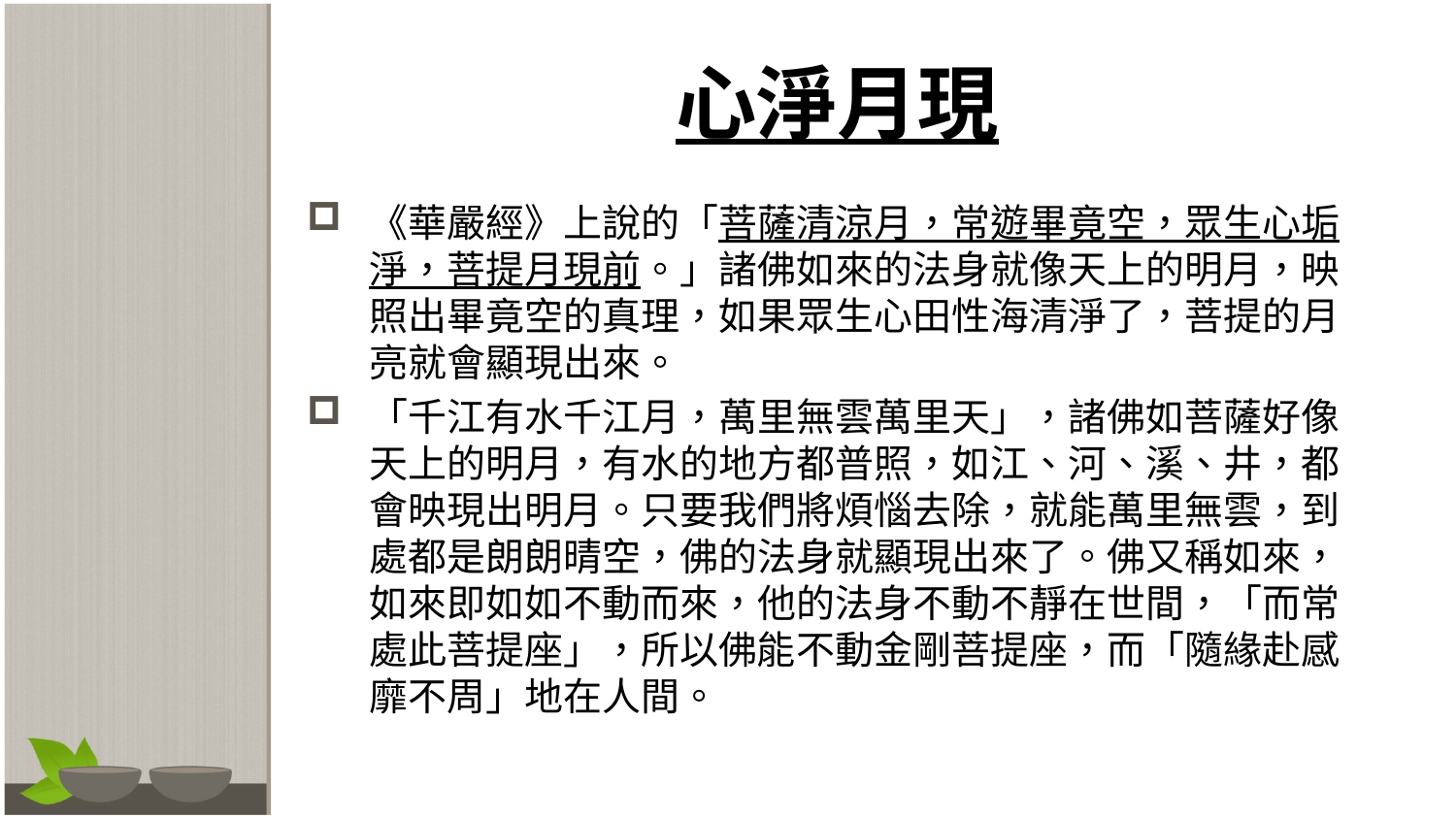

# 心淨月現
《華嚴經》上說的「菩薩清涼月，常遊畢竟空，眾生心垢淨，菩提月現前。」諸佛如來的法身就像天上的明月，映照出畢竟空的真理，如果眾生心田性海清淨了，菩提的月亮就會顯現出來。
「千江有水千江月，萬里無雲萬里天」，諸佛如菩薩好像天上的明月，有水的地方都普照，如江、河、溪、井，都會映現出明月。只要我們將煩惱去除，就能萬里無雲，到處都是朗朗晴空，佛的法身就顯現出來了。佛又稱如來，如來即如如不動而來，他的法身不動不靜在世間，「而常處此菩提座」，所以佛能不動金剛菩提座，而「隨緣赴感靡不周」地在人間。